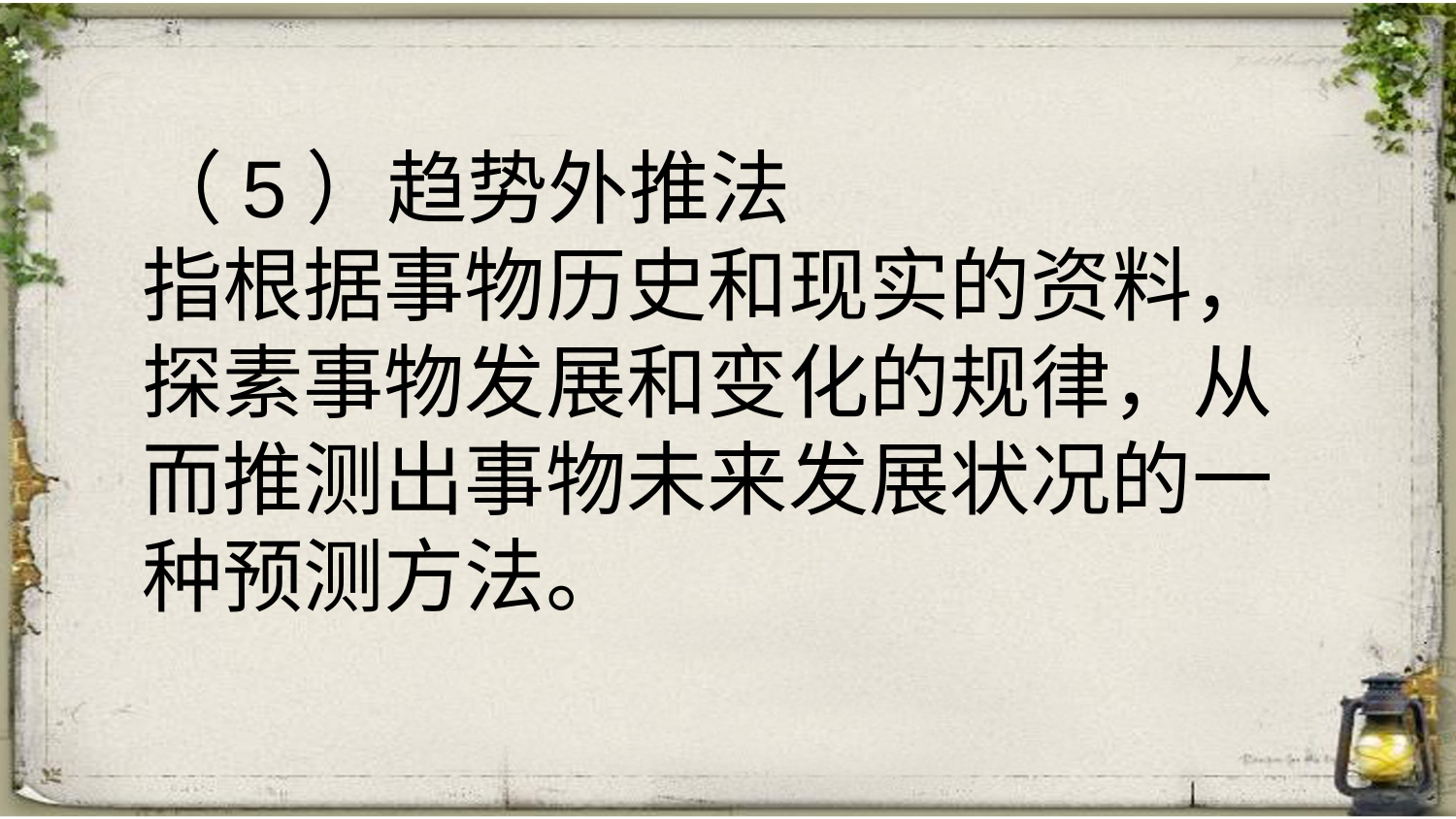

（5）趋势外推法
指根据事物历史和现实的资料，探素事物发展和变化的规律，从而推测出事物未来发展状况的一种预测方法。